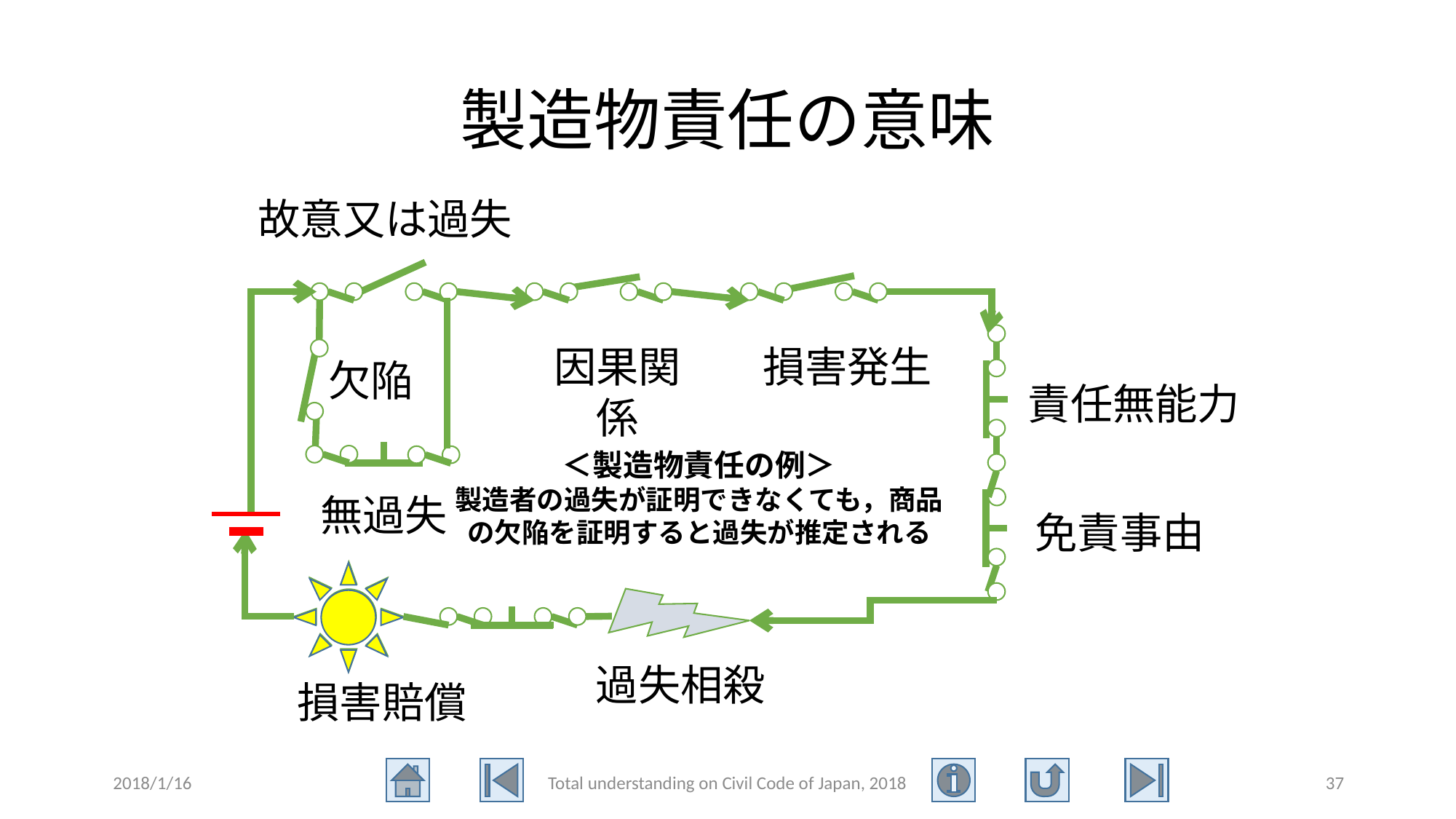

# 製造物責任の意味
故意又は過失

因果関係

損害発生

責任無能力

欠陥

＜製造物責任の例＞
製造者の過失が証明できなくても，商品
の欠陥を証明すると過失が推定される

無過失

免責事由

過失相殺

損害賠償
2018/1/16
Total understanding on Civil Code of Japan, 2018
37